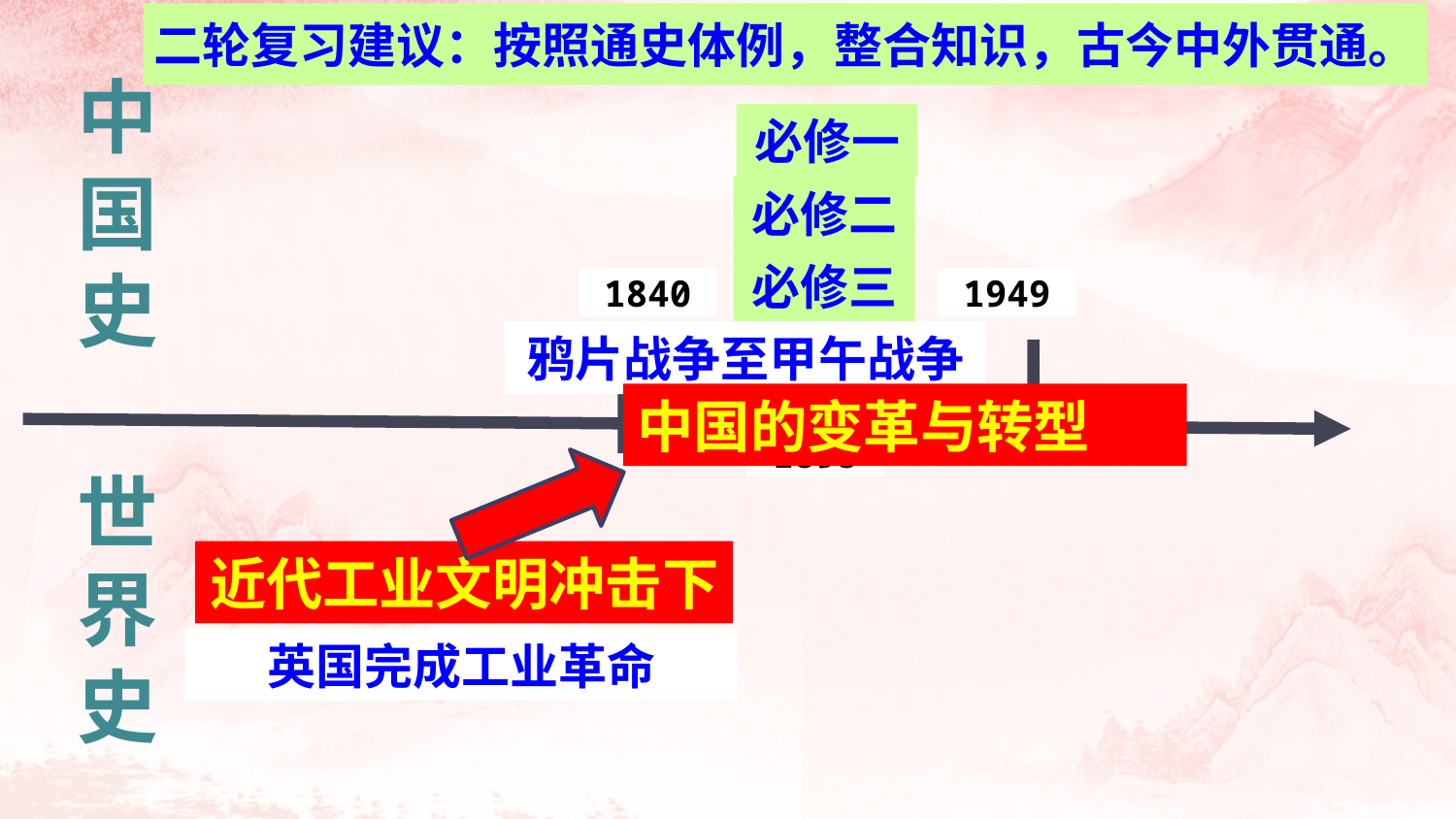

二轮复习建议：按照通史体例，整合知识，古今中外贯通。
中
国
史
必修一
必修二
必修三
1840
1949

鸦片战争至甲午战争

中国近代史
中国的变革与转型

1895
世
界
史

近代工业文明冲击下
英国完成工业革命